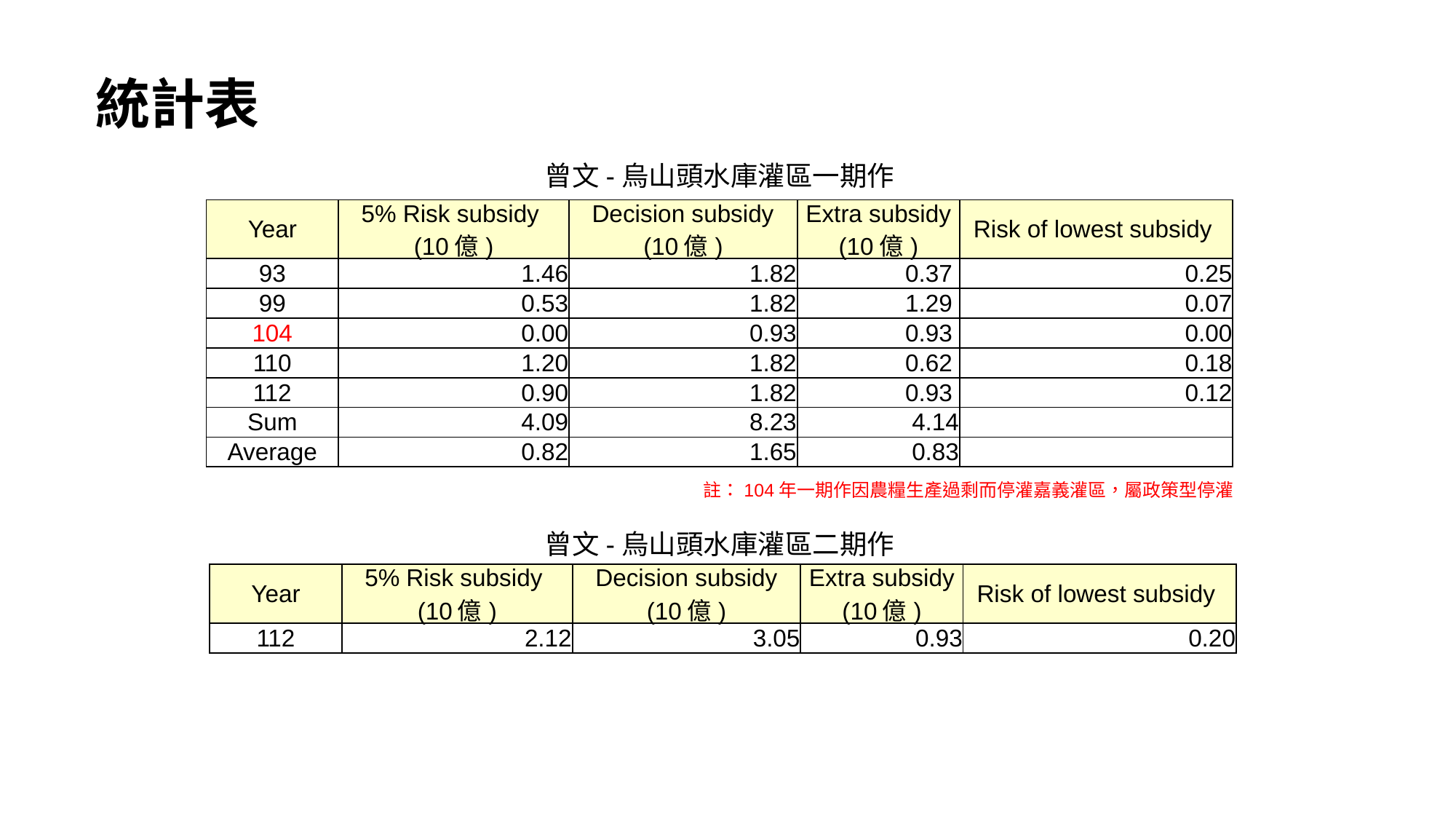

統計表
曾文-烏山頭水庫灌區一期作
| Year | 5% Risk subsidy (10億) | Decision subsidy (10億) | Extra subsidy (10億) | Risk of lowest subsidy |
| --- | --- | --- | --- | --- |
| 93 | 1.46 | 1.82 | 0.37 | 0.25 |
| 99 | 0.53 | 1.82 | 1.29 | 0.07 |
| 104 | 0.00 | 0.93 | 0.93 | 0.00 |
| 110 | 1.20 | 1.82 | 0.62 | 0.18 |
| 112 | 0.90 | 1.82 | 0.93 | 0.12 |
| Sum | 4.09 | 8.23 | 4.14 |  |
| Average | 0.82 | 1.65 | 0.83 |  |
註：104年一期作因農糧生產過剩而停灌嘉義灌區，屬政策型停灌
曾文-烏山頭水庫灌區二期作
| Year | 5% Risk subsidy (10億) | Decision subsidy (10億) | Extra subsidy (10億) | Risk of lowest subsidy |
| --- | --- | --- | --- | --- |
| 112 | 2.12 | 3.05 | 0.93 | 0.20 |